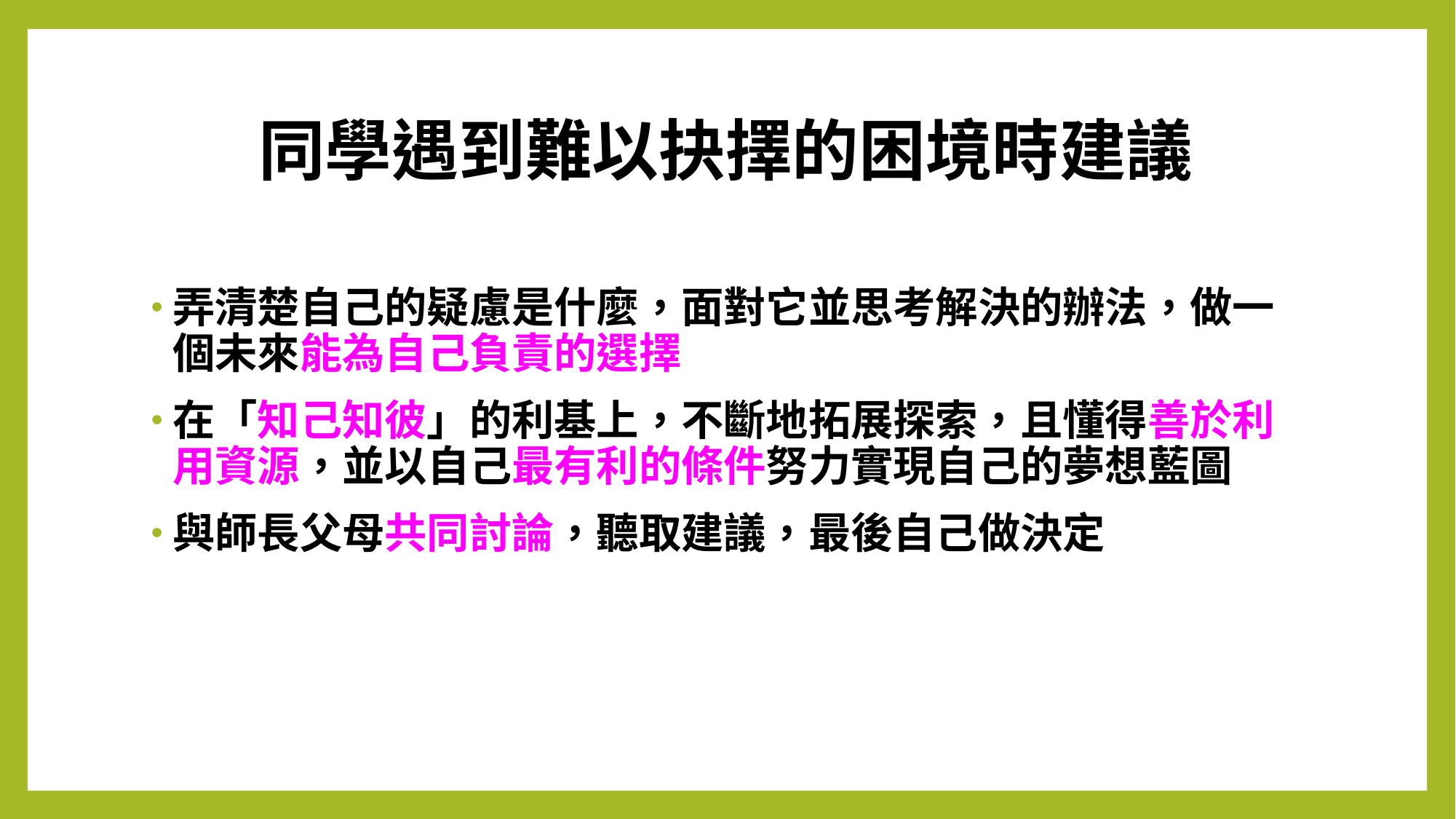

# 同學遇到難以抉擇的困境時建議
弄清楚自己的疑慮是什麼，面對它並思考解決的辦法，做一個未來能為自己負責的選擇
在「知己知彼」的利基上，不斷地拓展探索，且懂得善於利用資源，並以自己最有利的條件努力實現自己的夢想藍圖
與師長父母共同討論，聽取建議，最後自己做決定